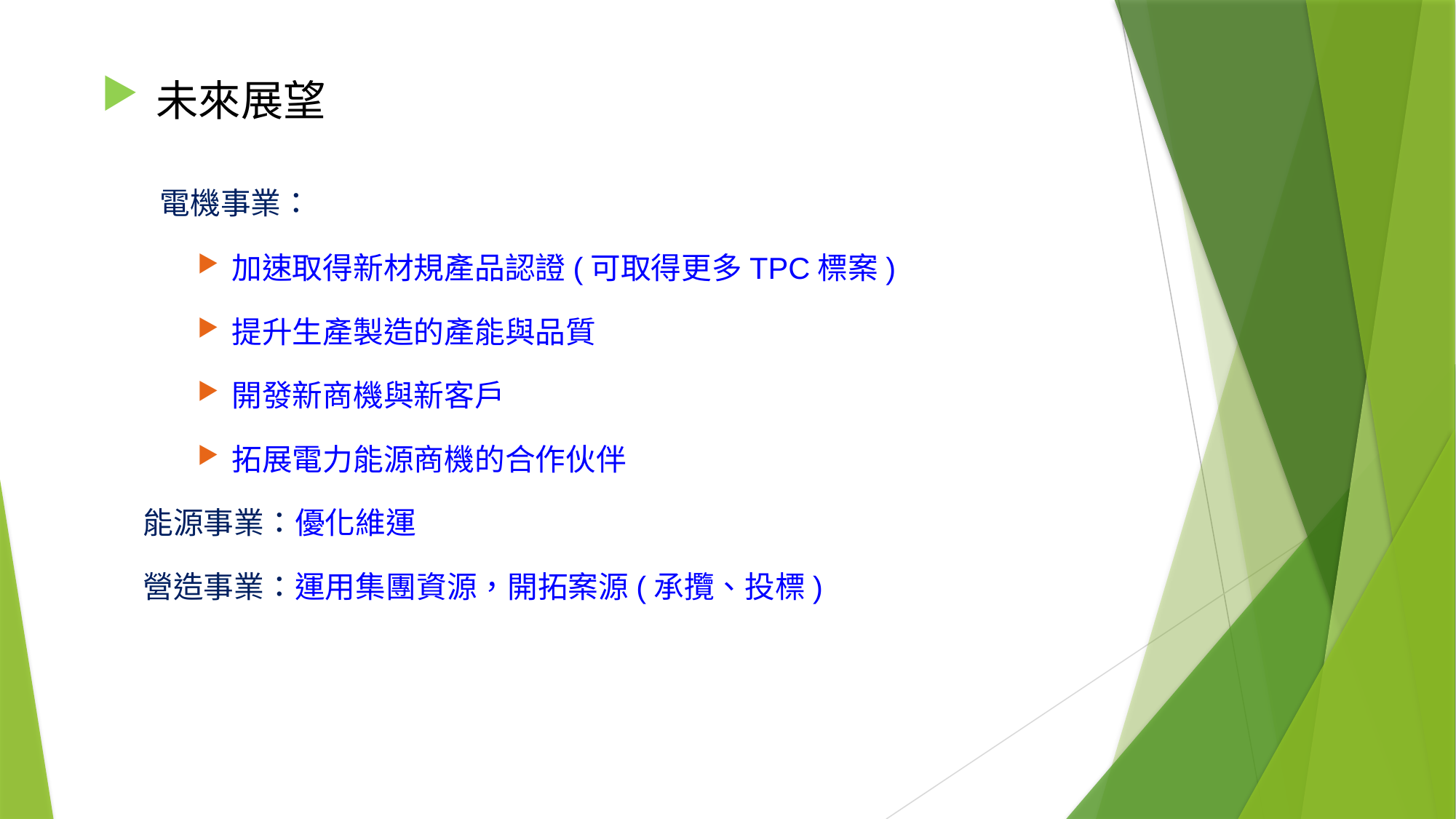

# 未來展望
 電機事業：
加速取得新材規產品認證(可取得更多TPC標案)
提升生產製造的產能與品質
開發新商機與新客戶
拓展電力能源商機的合作伙伴
能源事業：優化維運
營造事業：運用集團資源，開拓案源(承攬、投標)